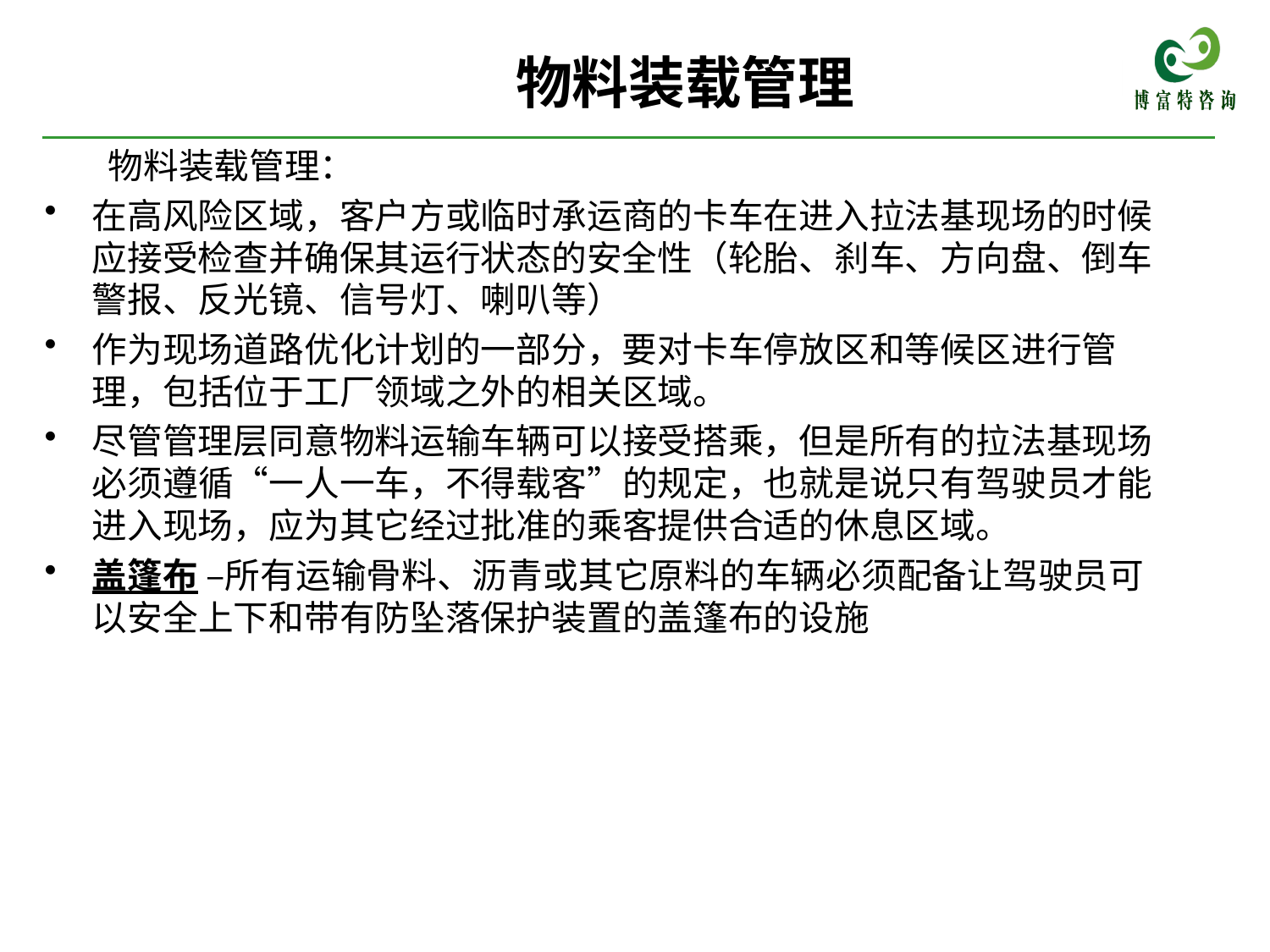

# 物料装载管理
物料装载管理：
在高风险区域，客户方或临时承运商的卡车在进入拉法基现场的时候应接受检查并确保其运行状态的安全性（轮胎、刹车、方向盘、倒车警报、反光镜、信号灯、喇叭等）
作为现场道路优化计划的一部分，要对卡车停放区和等候区进行管理，包括位于工厂领域之外的相关区域。
尽管管理层同意物料运输车辆可以接受搭乘，但是所有的拉法基现场必须遵循“一人一车，不得载客”的规定，也就是说只有驾驶员才能进入现场，应为其它经过批准的乘客提供合适的休息区域。
盖篷布 –所有运输骨料、沥青或其它原料的车辆必须配备让驾驶员可以安全上下和带有防坠落保护装置的盖篷布的设施

23